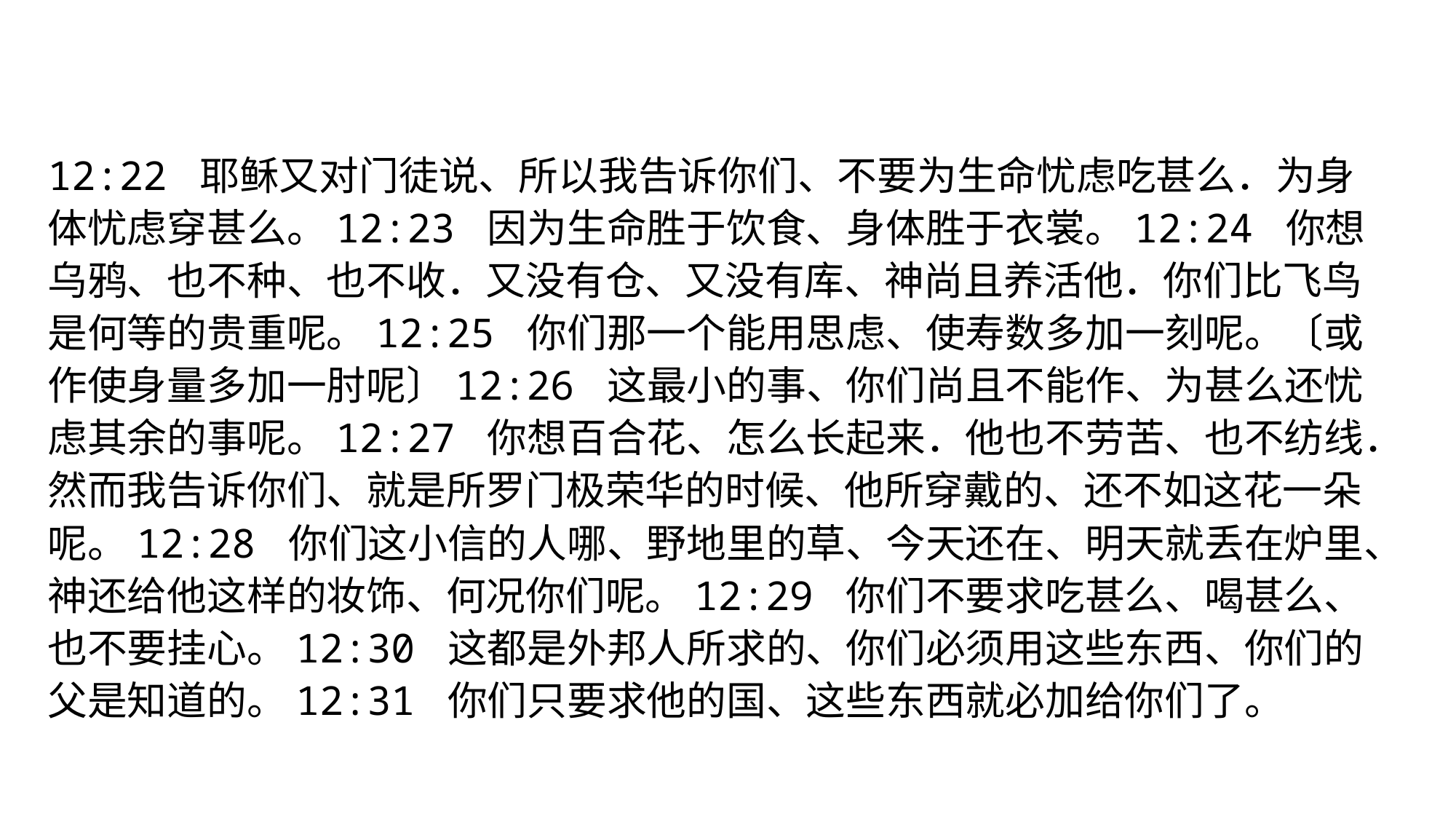

#
12:22 耶稣又对门徒说、所以我告诉你们、不要为生命忧虑吃甚么．为身体忧虑穿甚么。12:23 因为生命胜于饮食、身体胜于衣裳。12:24 你想乌鸦、也不种、也不收．又没有仓、又没有库、神尚且养活他．你们比飞鸟是何等的贵重呢。12:25 你们那一个能用思虑、使寿数多加一刻呢。〔或作使身量多加一肘呢〕12:26 这最小的事、你们尚且不能作、为甚么还忧虑其余的事呢。12:27 你想百合花、怎么长起来．他也不劳苦、也不纺线．然而我告诉你们、就是所罗门极荣华的时候、他所穿戴的、还不如这花一朵呢。12:28 你们这小信的人哪、野地里的草、今天还在、明天就丢在炉里、神还给他这样的妆饰、何况你们呢。12:29 你们不要求吃甚么、喝甚么、也不要挂心。12:30 这都是外邦人所求的、你们必须用这些东西、你们的父是知道的。12:31 你们只要求他的国、这些东西就必加给你们了。